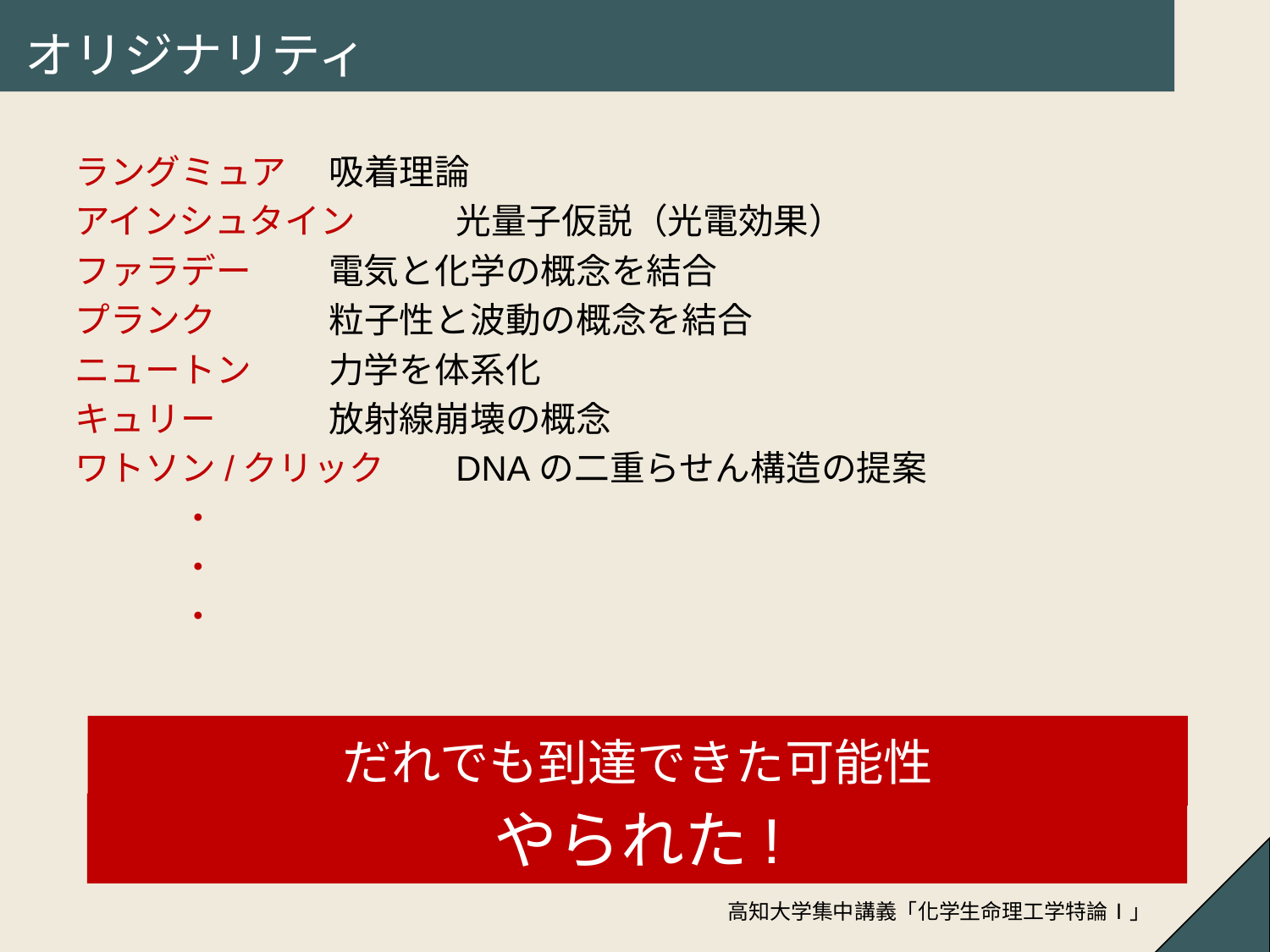

# オリジナリティ
ラングミュア	吸着理論
アインシュタイン	光量子仮説（光電効果）
ファラデー	電気と化学の概念を結合
プランク	粒子性と波動の概念を結合
ニュートン	力学を体系化
キュリー	放射線崩壊の概念
ワトソン/クリック	DNAの二重らせん構造の提案
　　　・
　　　・
　　　・

だれでも到達できた可能性
やられた!